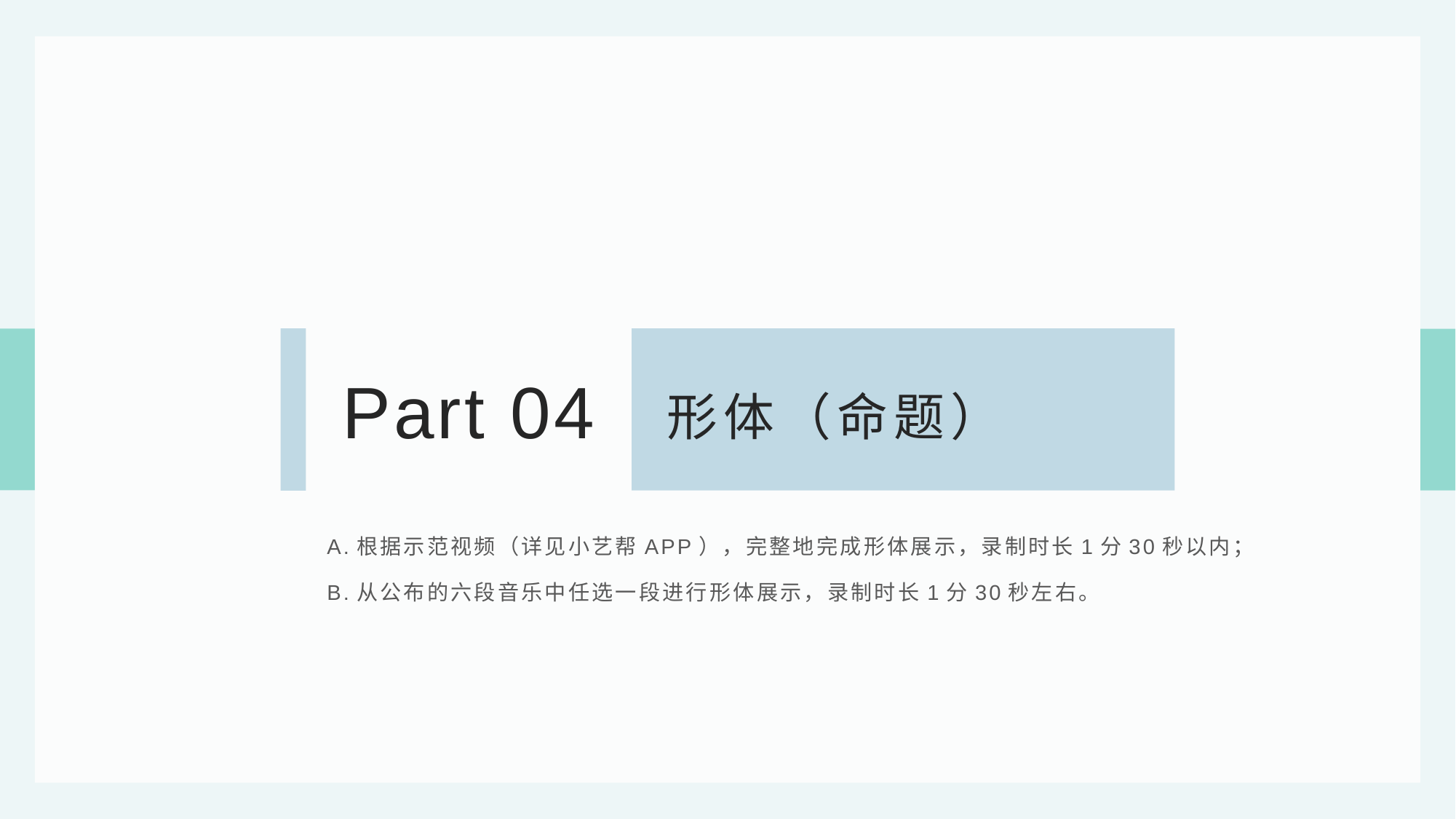

Part 04

形体（命题）
A.根据示范视频（详见小艺帮APP），完整地完成形体展示，录制时长1分30秒以内；
B.从公布的六段音乐中任选一段进行形体展示，录制时长1分30秒左右。